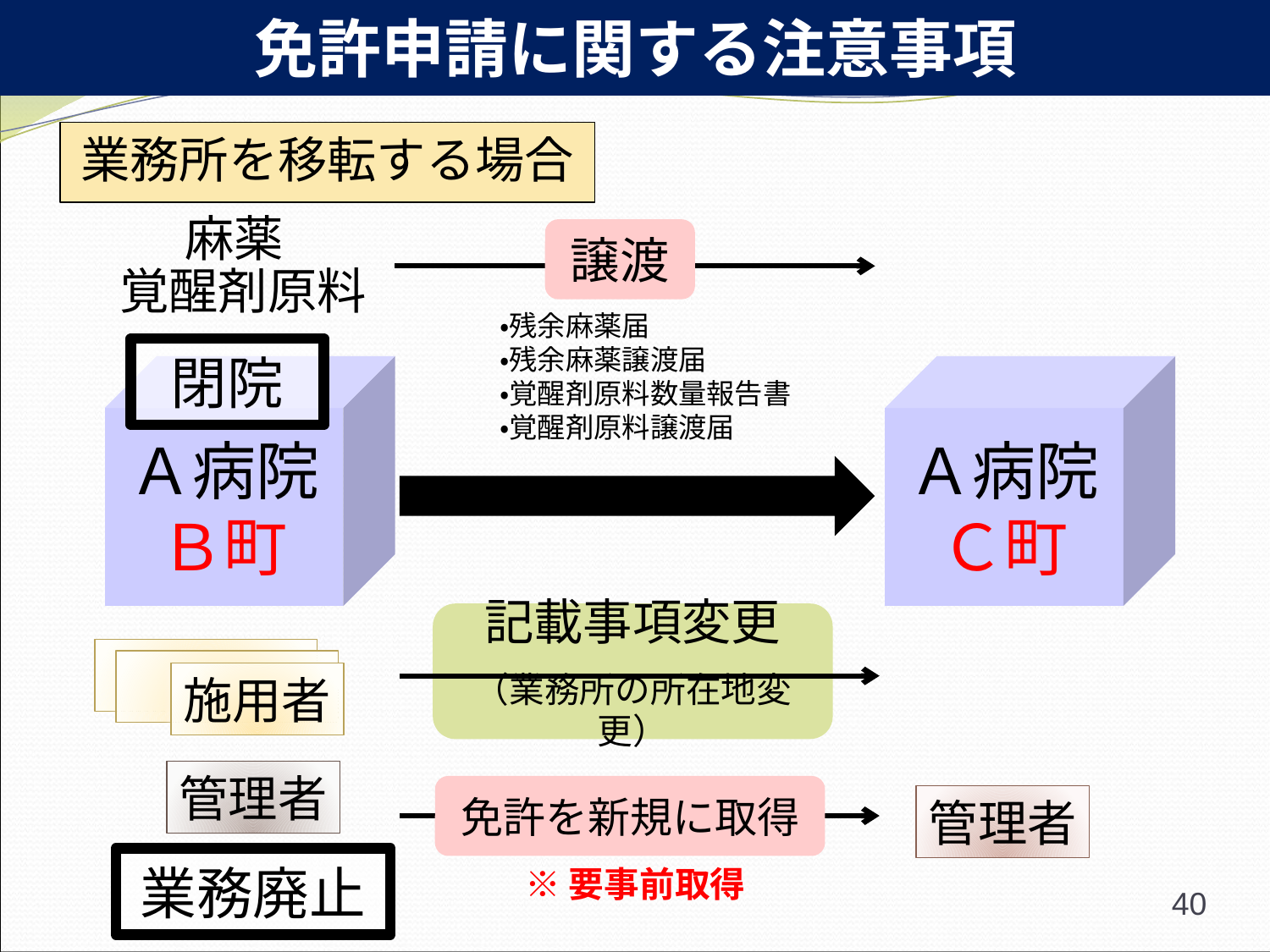

免許申請に関する注意事項
# 業務所を移転する場合
麻薬
譲渡
覚醒剤原料
・残余麻薬届
・残余麻薬譲渡届
・覚醒剤原料数量報告書
・覚醒剤原料譲渡届
閉院
Ａ病院
Ｂ町
Ａ病院
Ｃ町

記載事項変更

（業務所の所在地変更）

施用者
管理者
免許を新規に取得
※要事前取得
管理者
業務廃止
40